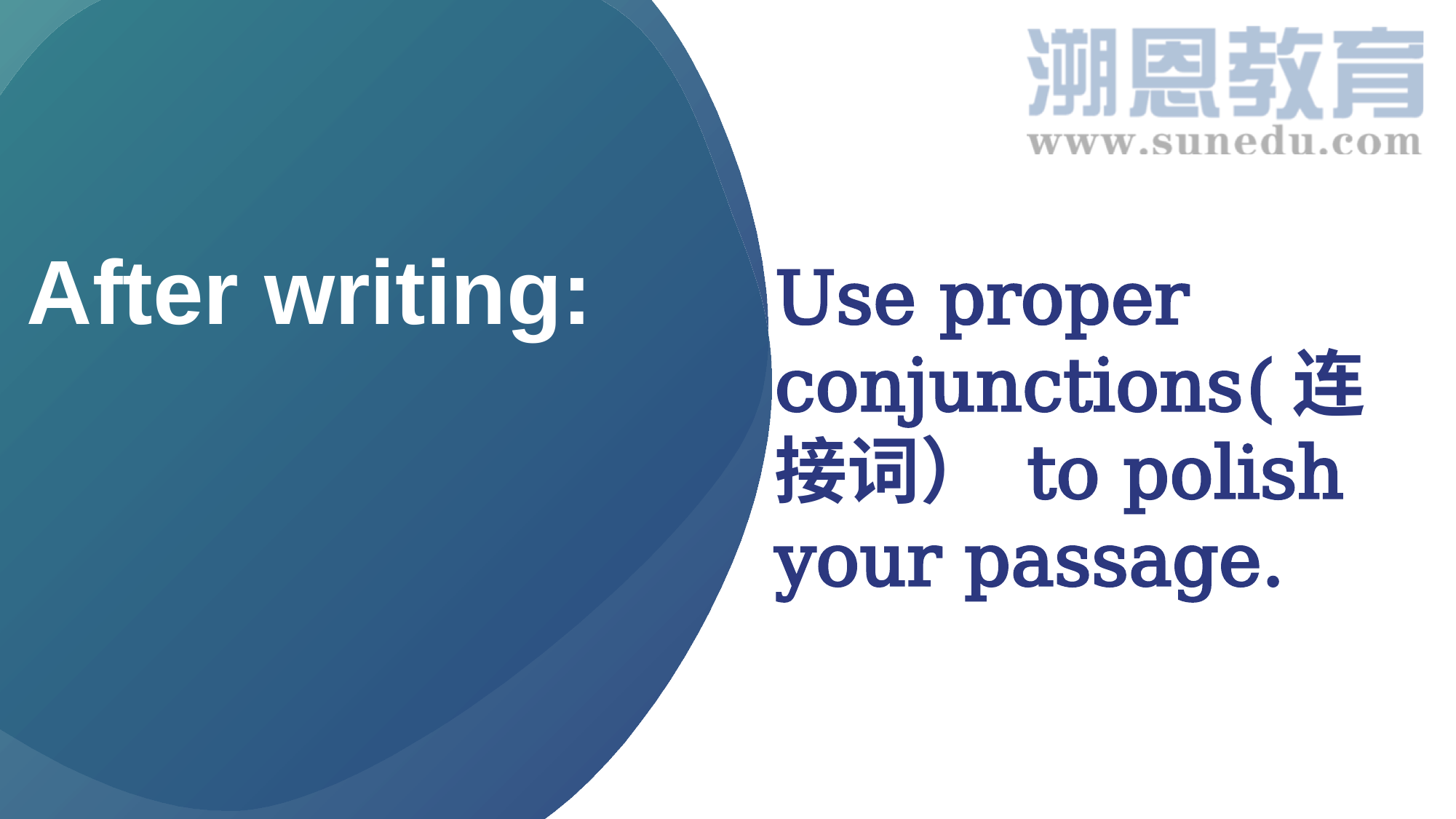

Use proper conjunctions(连接词） to polish your passage.
After writing: